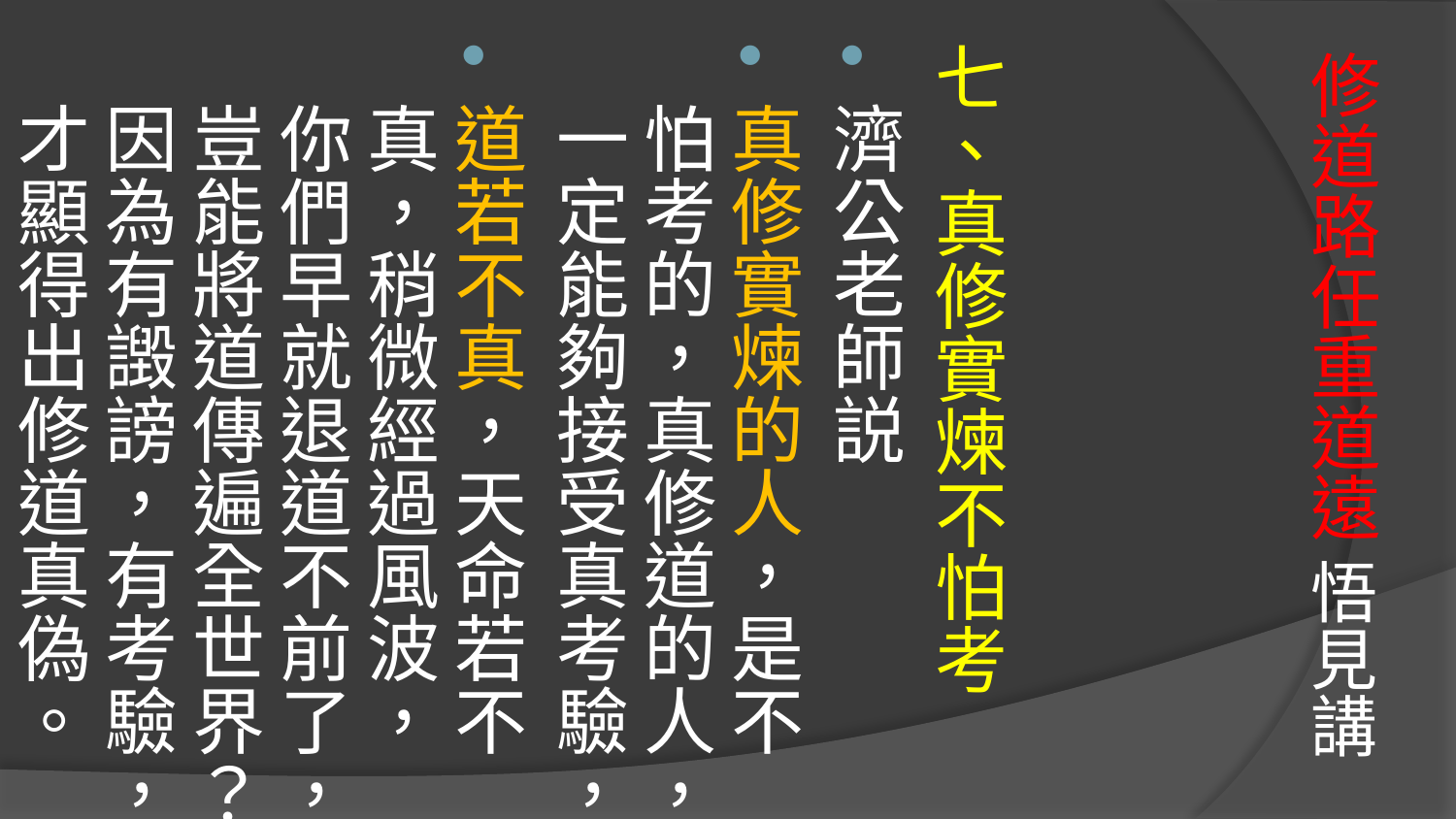

七、真修實煉不怕考
濟公老師説
真修實煉的人，是不怕考的，真修道的人，一定能夠接受真考驗，
道若不真，天命若不真，稍微經過風波，你們早就退道不前了，豈能將道傳遍全世界？因為有譭謗，有考驗，才顯得出修道真偽。
# 修道路任重道遠 悟見講